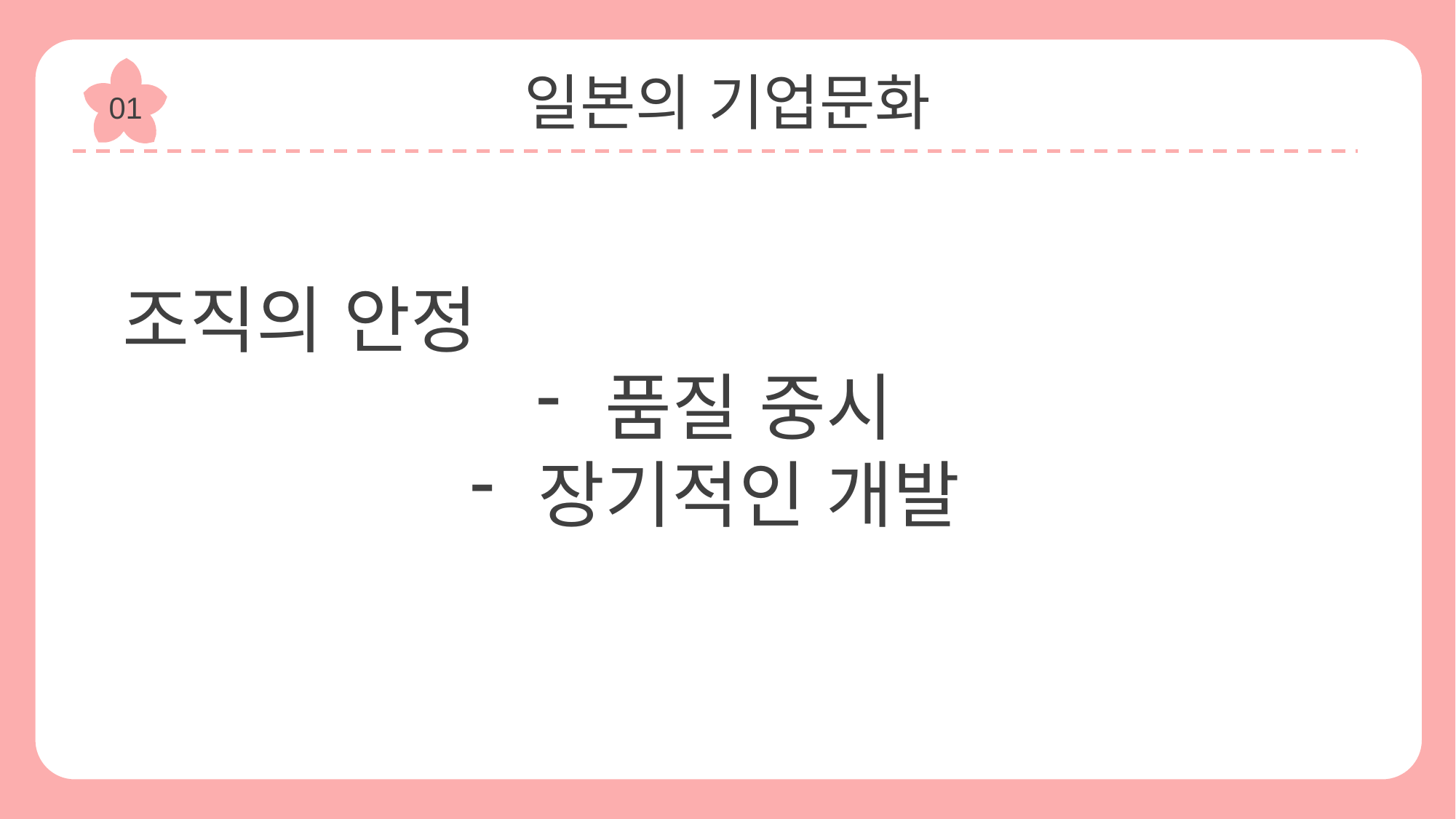

일본의 기업문화

01
조직의 안정
품질 중시
장기적인 개발